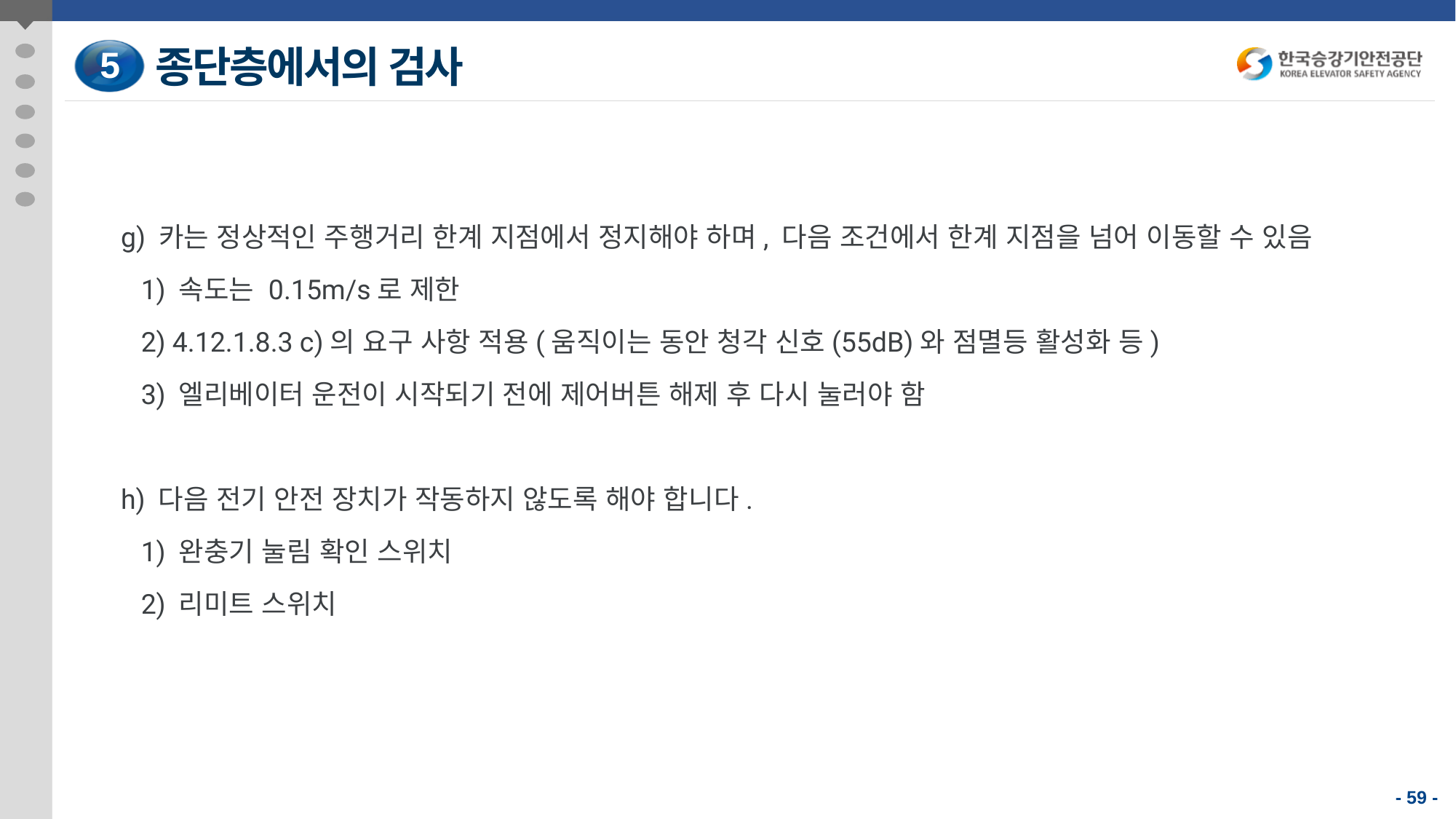

종단층에서의 검사
5
g) 카는 정상적인 주행거리 한계 지점에서 정지해야 하며, 다음 조건에서 한계 지점을 넘어 이동할 수 있음
   1) 속도는 0.15m/s로 제한
   2) 4.12.1.8.3 c)의 요구 사항 적용(움직이는 동안 청각 신호(55dB)와 점멸등 활성화 등)
   3) 엘리베이터 운전이 시작되기 전에 제어버튼 해제 후 다시 눌러야 함

h) 다음 전기 안전 장치가 작동하지 않도록 해야 합니다.
   1) 완충기 눌림 확인 스위치
   2) 리미트 스위치